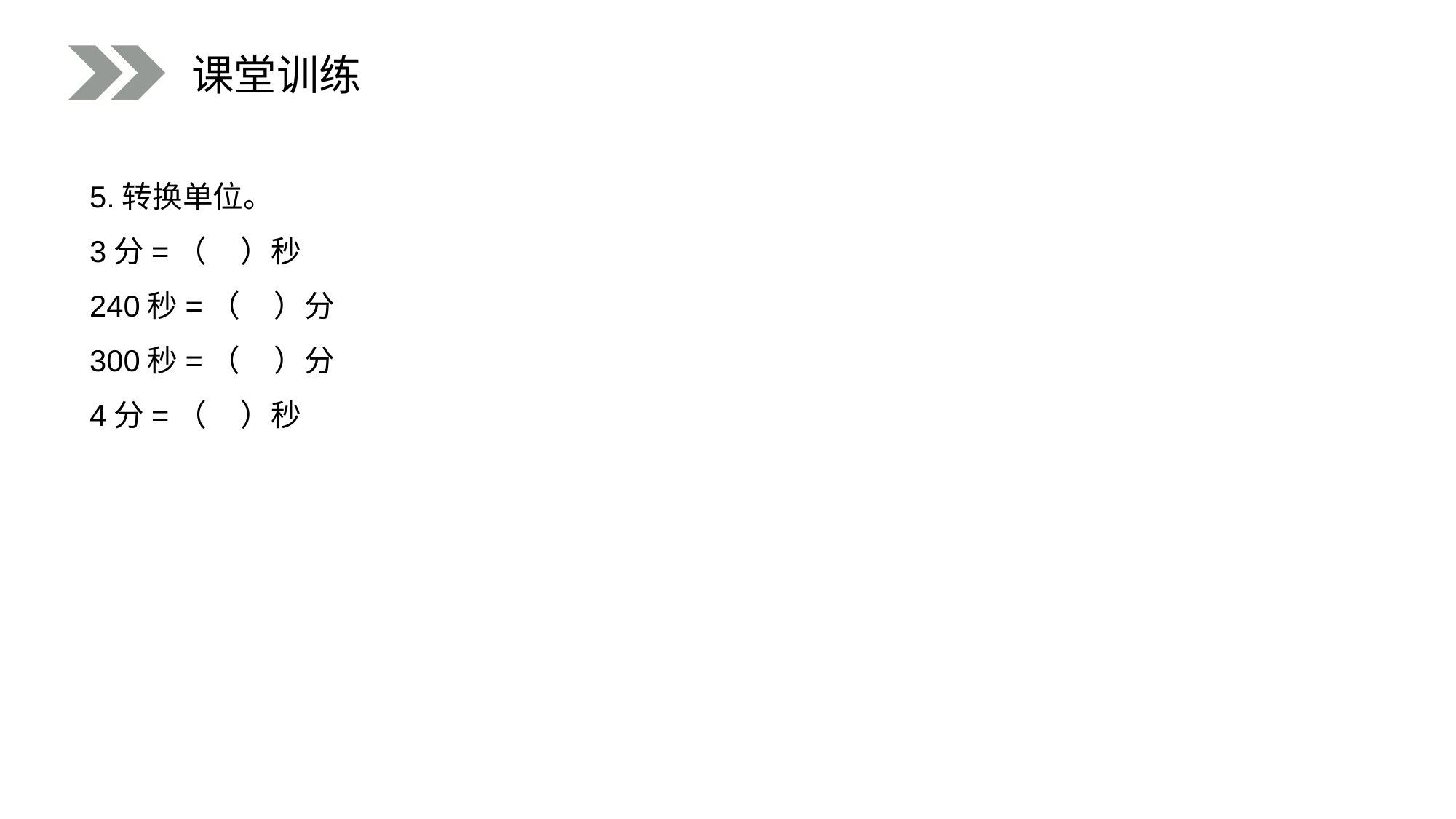

课堂训练
5.转换单位。
3分=（     ）秒
240秒=（     ）分
300秒=（     ）分
4分=（     ）秒